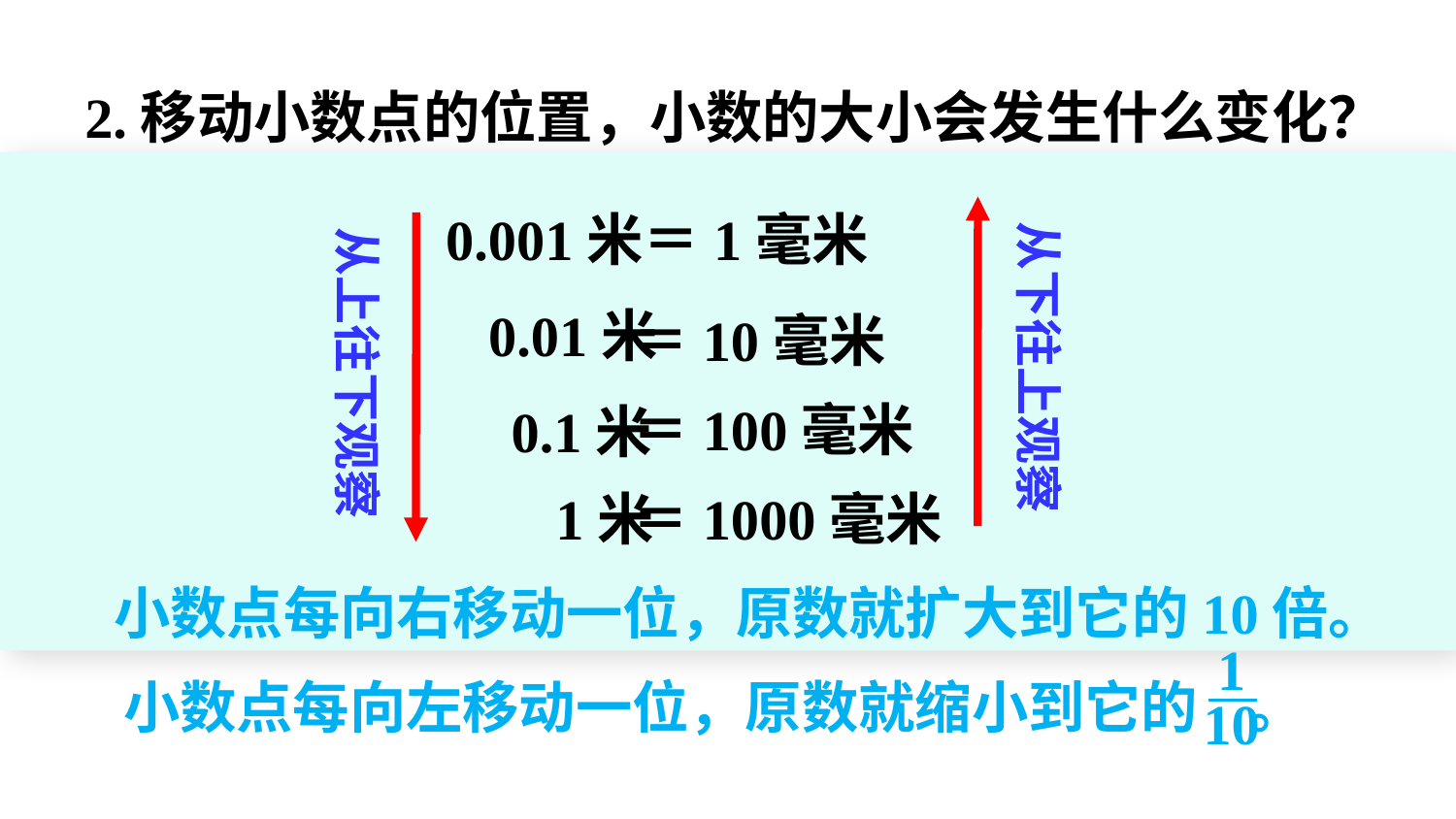

2.移动小数点的位置，小数的大小会发生什么变化？

0.001米＝1毫米
从下往上观察

从上往下观察
0.01米
＝10毫米
＝100毫米
0.1米
1米
＝1000毫米
小数点每向右移动一位，原数就扩大到它的10倍。
 1
10
小数点每向左移动一位，原数就缩小到它的    。